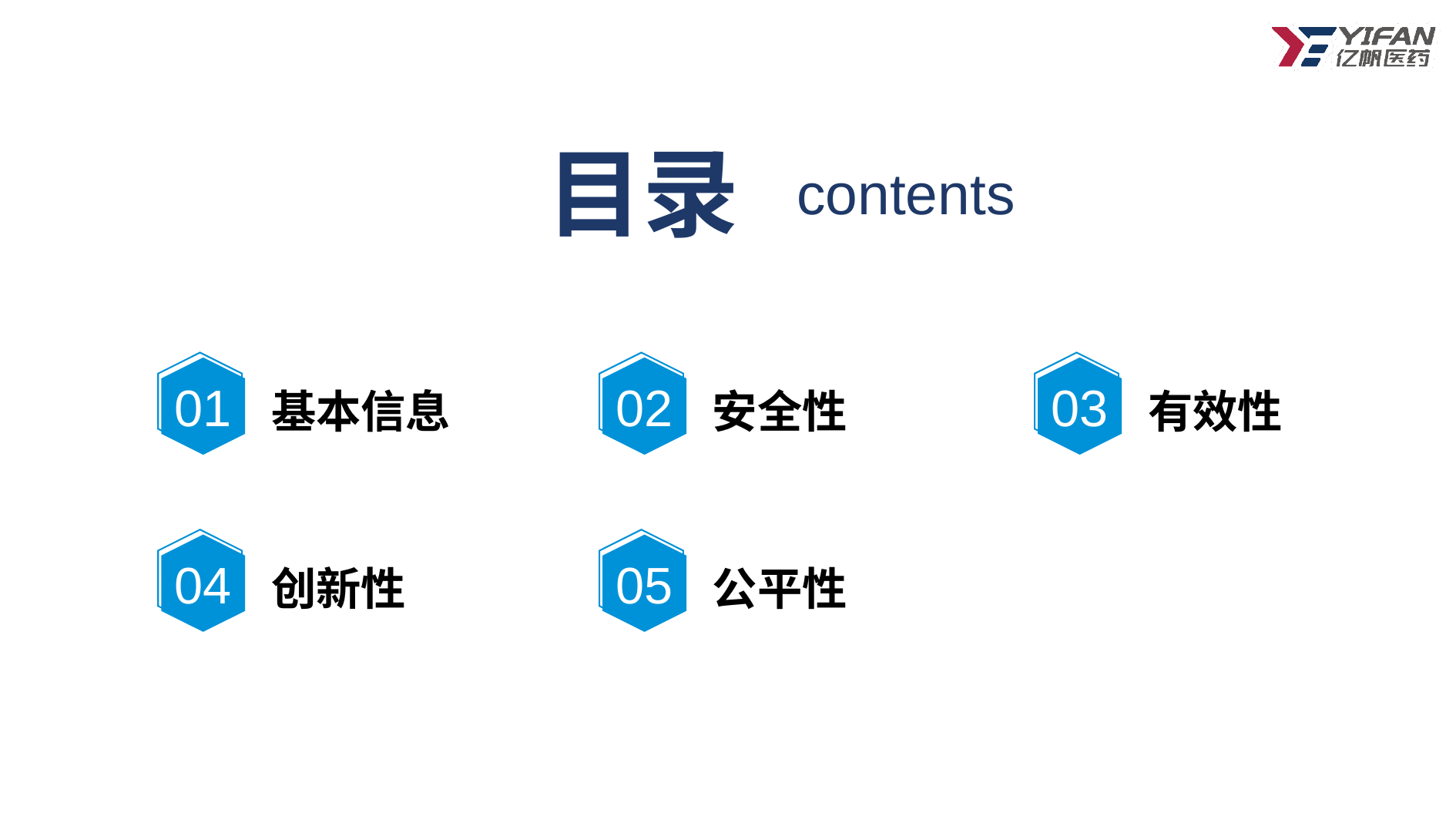

目录
contents
2

01
02
03
基本信息
安全性
有效性
Part

04
05
创新性
公平性